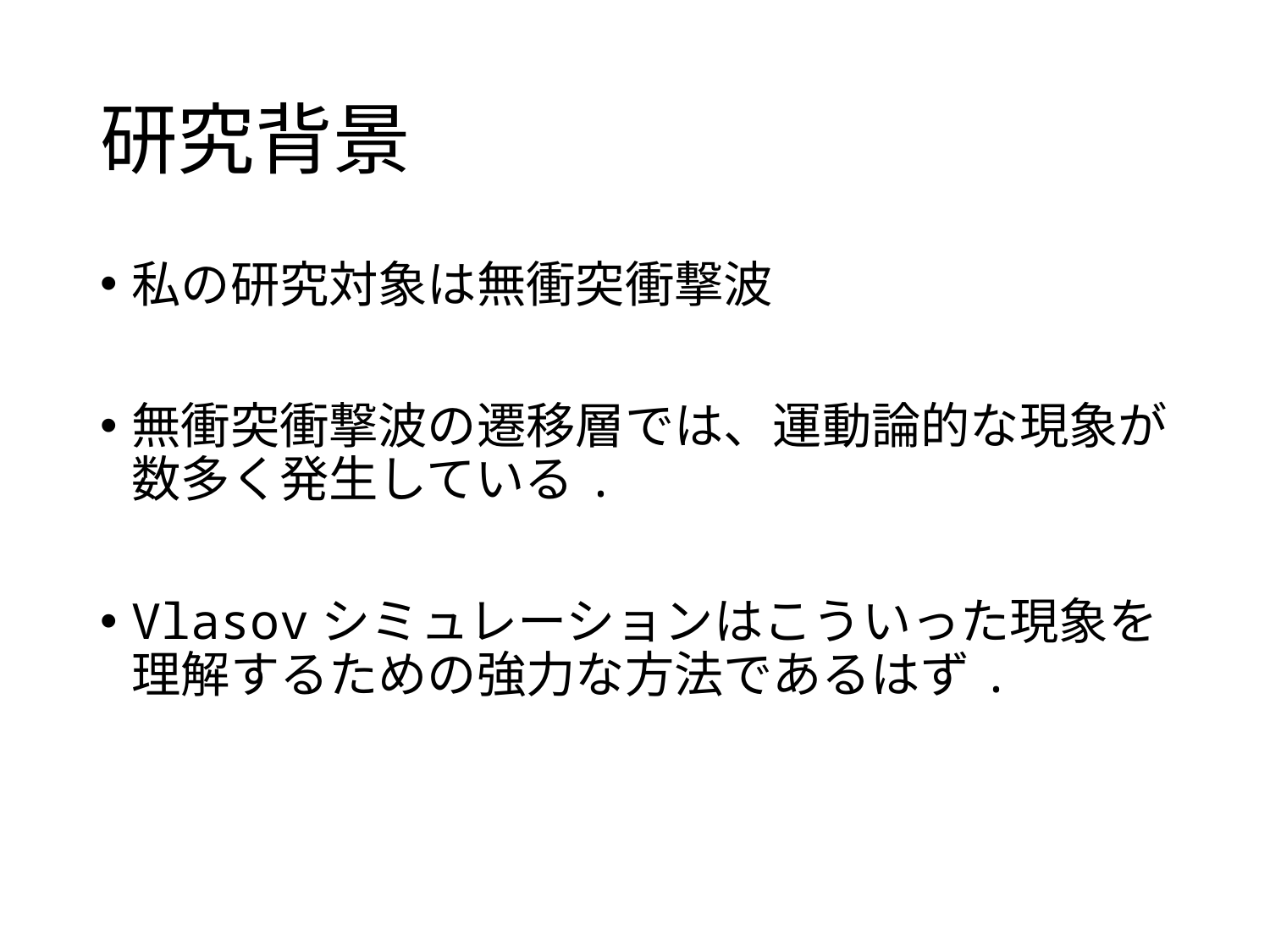

# 研究背景
私の研究対象は無衝突衝撃波

無衝突衝撃波の遷移層では、運動論的な現象が数多く発生している.

Vlasovシミュレーションはこういった現象を理解するための強力な方法であるはず.